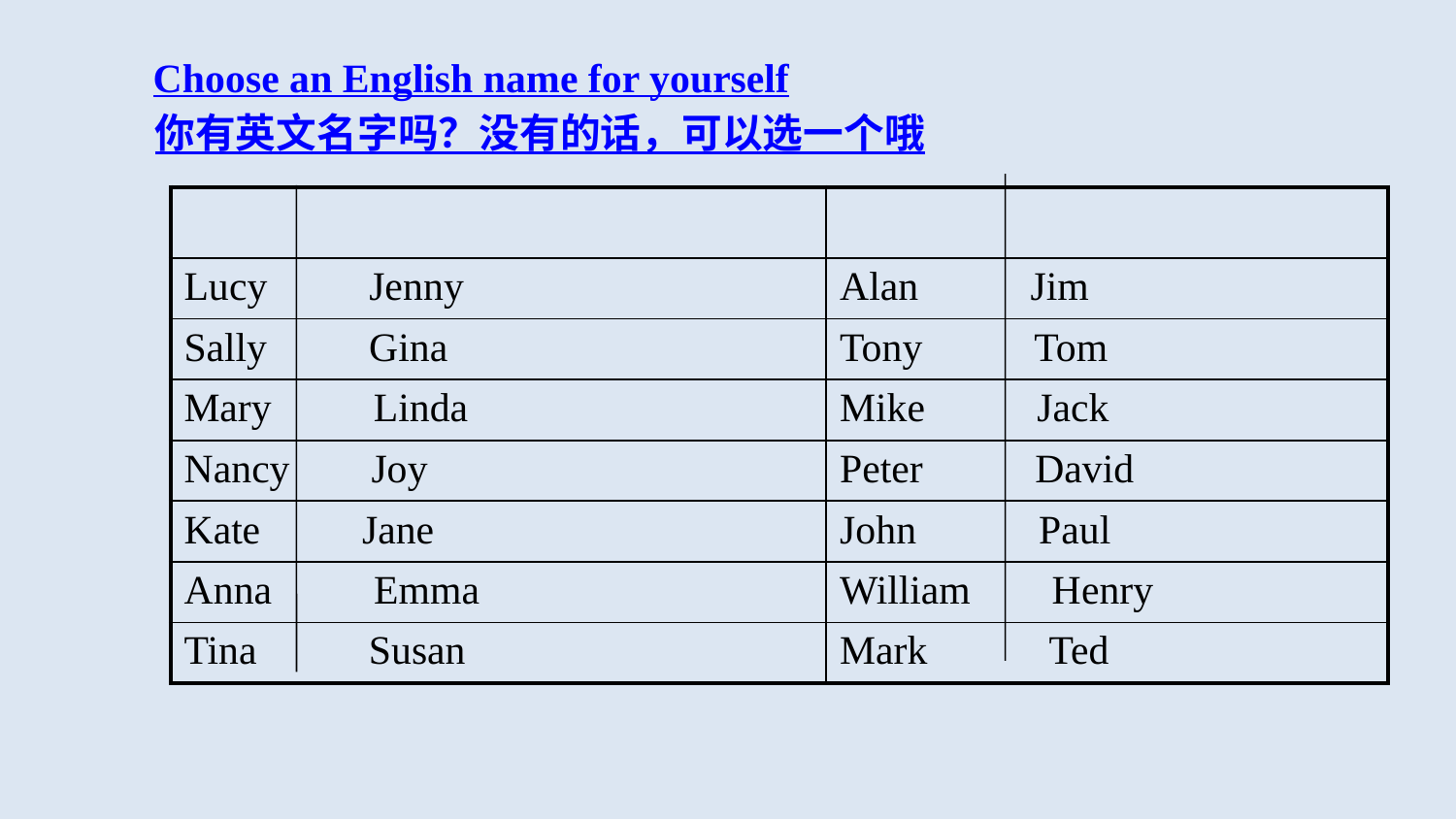

Choose an English name for yourself
你有英文名字吗？没有的话，可以选一个哦

|  |  |
| --- | --- |
| Lucy Jenny | Alan Jim |
| Sally Gina | Tony Tom |
| Mary Linda | Mike Jack |
| Nancy Joy | Peter David |
| Kate Jane | John Paul |
| Anna Emma | William Henry |
| Tina Susan | Mark Ted |